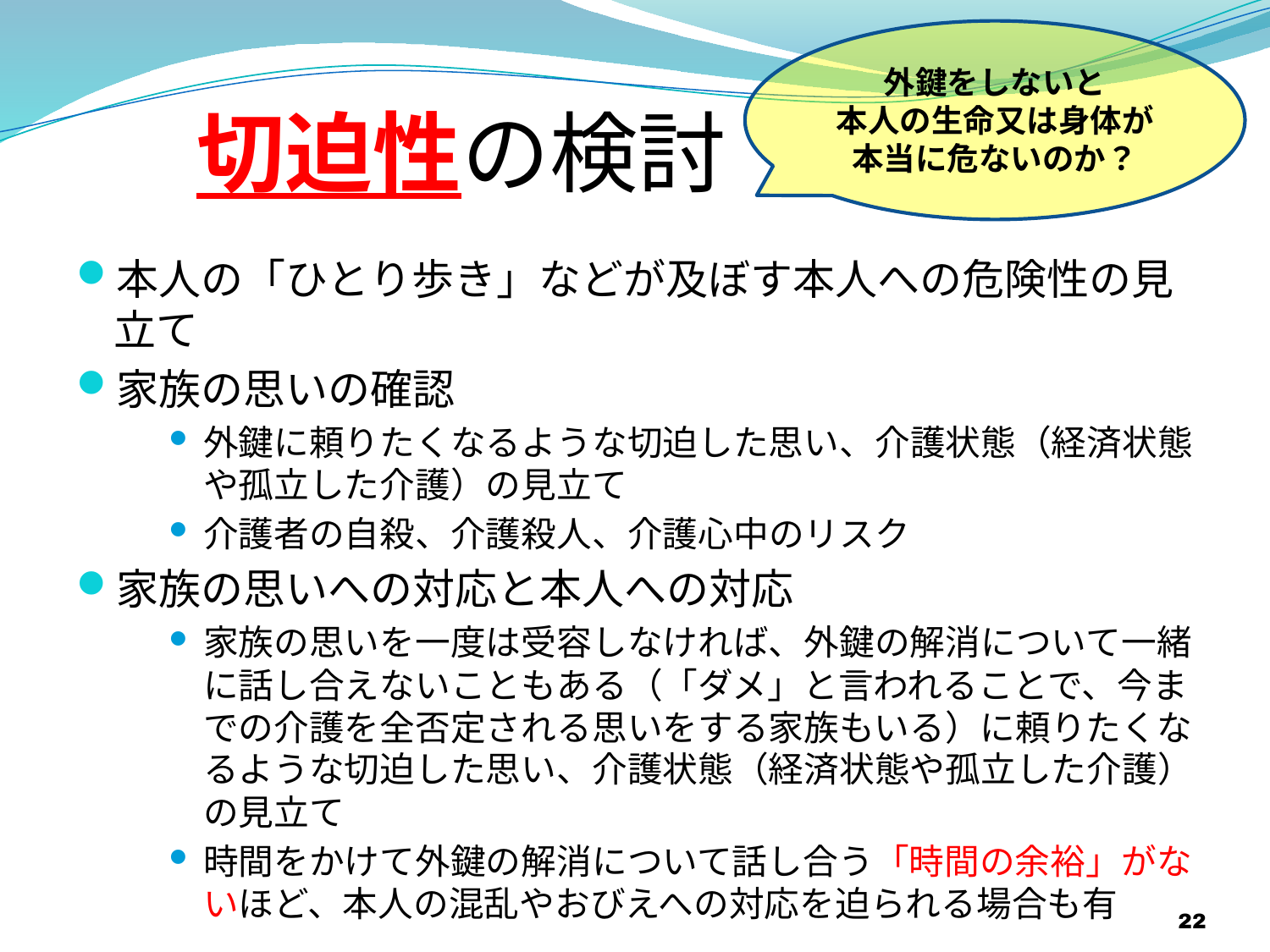

外鍵をしないと
本人の生命又は身体が
本当に危ないのか？
切迫性の検討
本人の「ひとり歩き」などが及ぼす本人への危険性の見立て
家族の思いの確認
外鍵に頼りたくなるような切迫した思い、介護状態（経済状態や孤立した介護）の見立て
介護者の自殺、介護殺人、介護心中のリスク
家族の思いへの対応と本人への対応
家族の思いを一度は受容しなければ、外鍵の解消について一緒に話し合えないこともある（「ダメ」と言われることで、今までの介護を全否定される思いをする家族もいる）に頼りたくなるような切迫した思い、介護状態（経済状態や孤立した介護）の見立て
時間をかけて外鍵の解消について話し合う「時間の余裕」がないほど、本人の混乱やおびえへの対応を迫られる場合も有

22